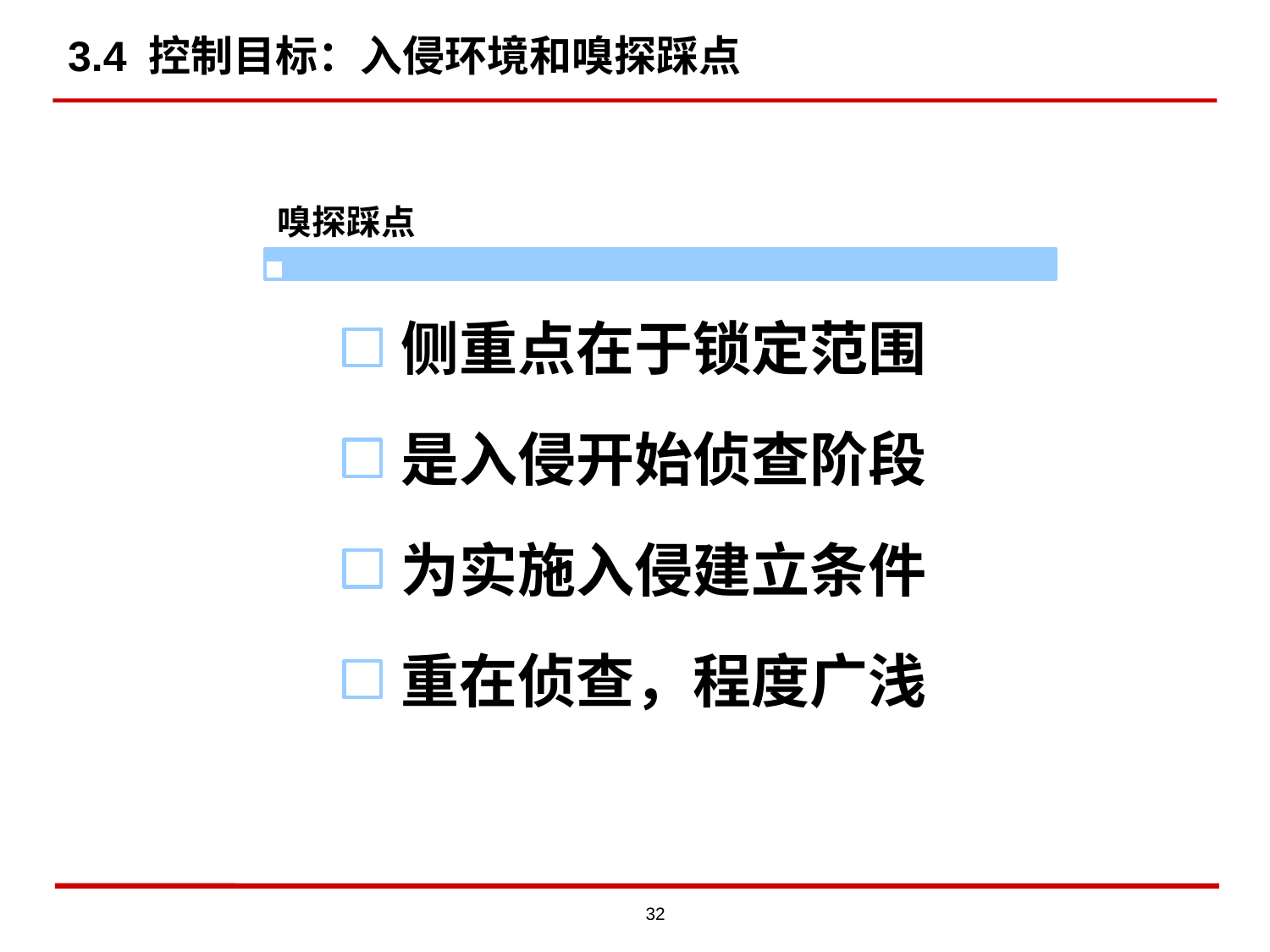

# 3.4 控制目标：入侵环境和嗅探踩点
嗅探踩点
侧重点在于锁定范围
入侵环境
是入侵开始侦查阶段
为实施入侵建立条件
重在侦查，程度广浅